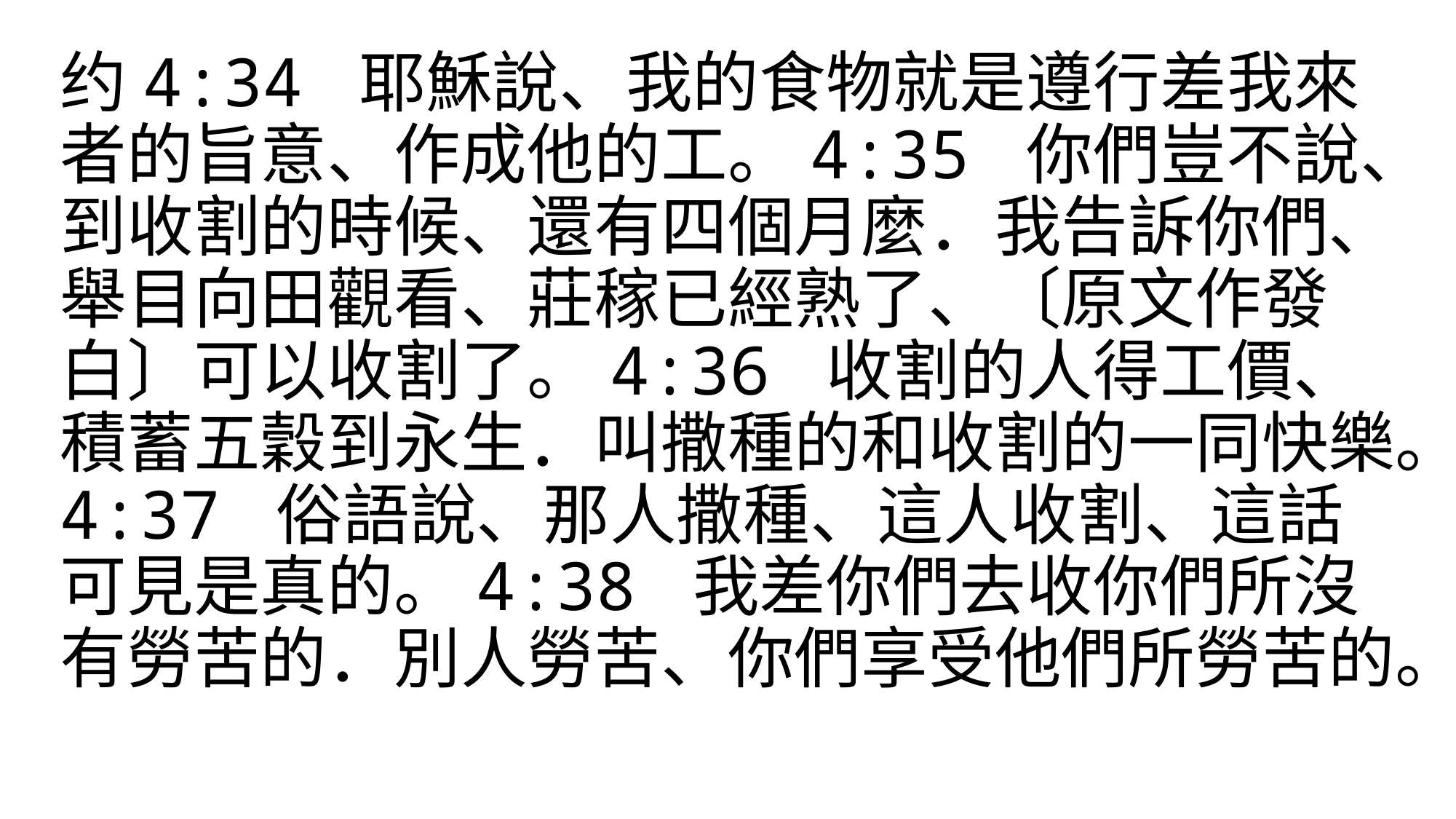

约4:34 耶穌說、我的食物就是遵行差我來者的旨意、作成他的工。4:35 你們豈不說、到收割的時候、還有四個月麼．我告訴你們、舉目向田觀看、莊稼已經熟了、〔原文作發白〕可以收割了。4:36 收割的人得工價、積蓄五穀到永生．叫撒種的和收割的一同快樂。4:37 俗語說、那人撒種、這人收割、這話可見是真的。4:38 我差你們去收你們所沒有勞苦的．別人勞苦、你們享受他們所勞苦的。
#